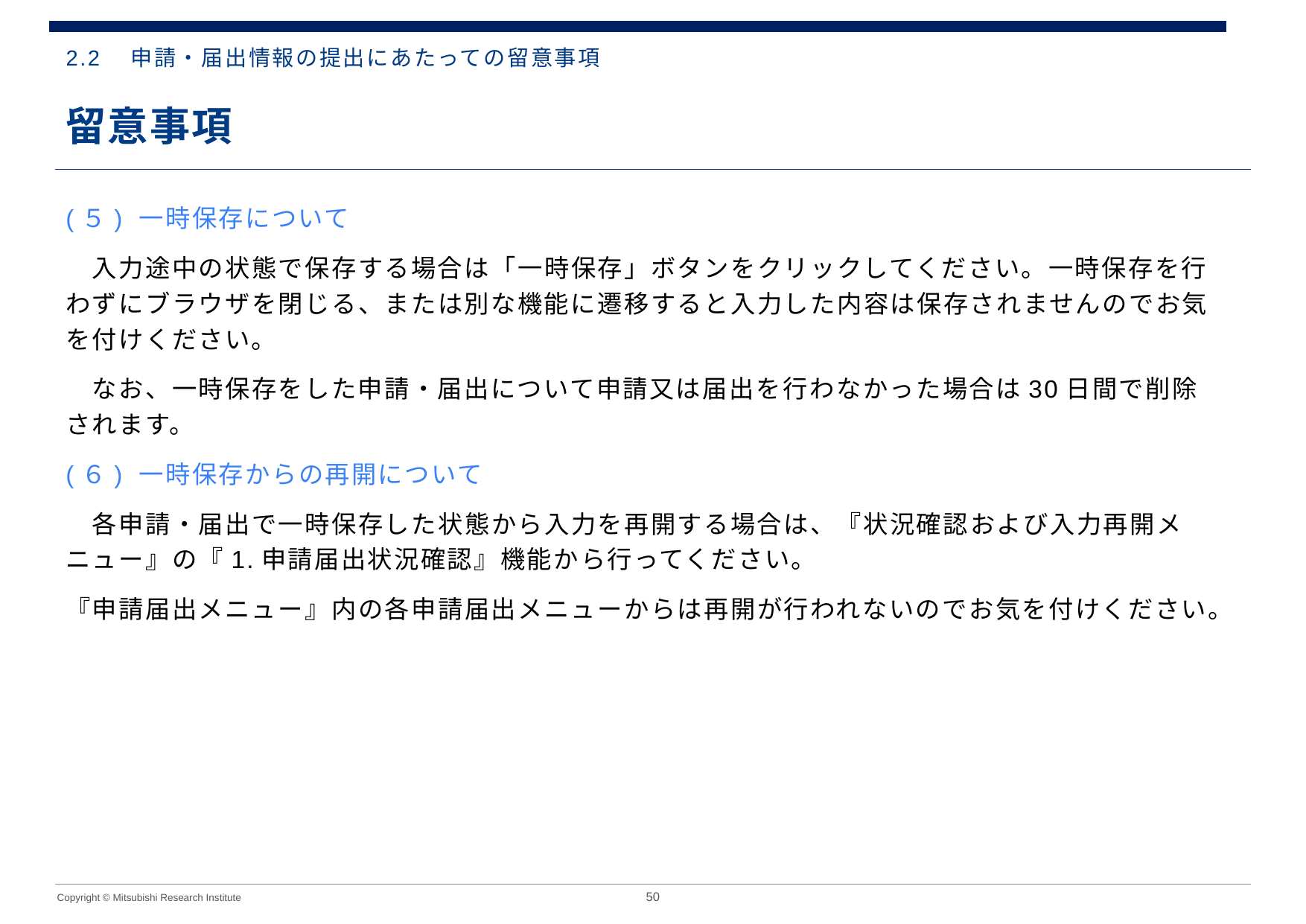

# 2.2　申請・届出情報の提出にあたっての留意事項
留意事項
(５) 一時保存について
　入力途中の状態で保存する場合は「一時保存」ボタンをクリックしてください。一時保存を行わずにブラウザを閉じる、または別な機能に遷移すると入力した内容は保存されませんのでお気を付けください。
　なお、一時保存をした申請・届出について申請又は届出を行わなかった場合は30日間で削除されます。
(６) 一時保存からの再開について
　各申請・届出で一時保存した状態から入力を再開する場合は、『状況確認および入力再開メニュー』の『1.申請届出状況確認』機能から行ってください。
『申請届出メニュー』内の各申請届出メニューからは再開が行われないのでお気を付けください。